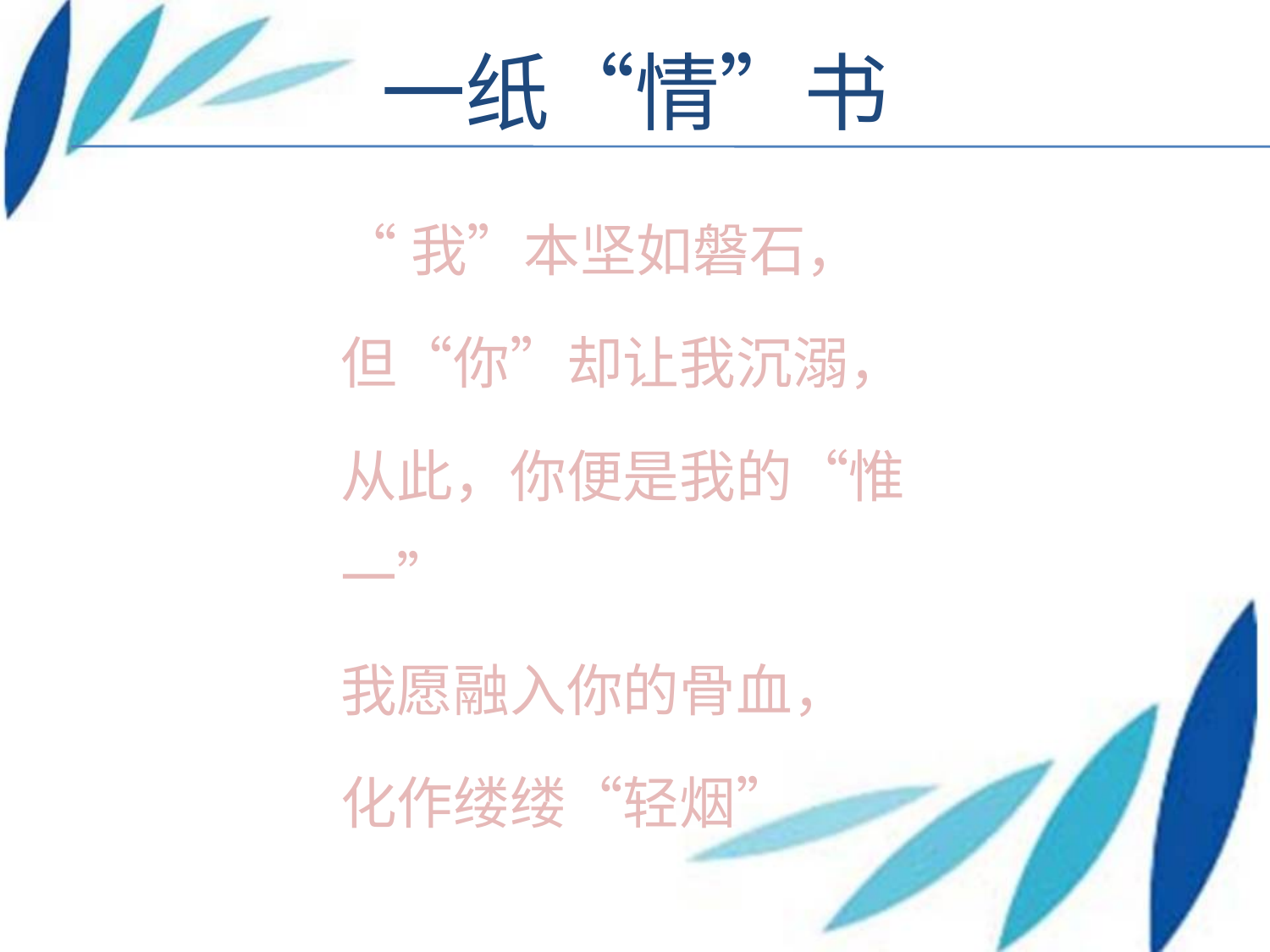

# 一纸“情”书
“我”本坚如磐石，
但“你”却让我沉溺，
从此，你便是我的“惟一”
我愿融入你的骨血，
化作缕缕“轻烟”